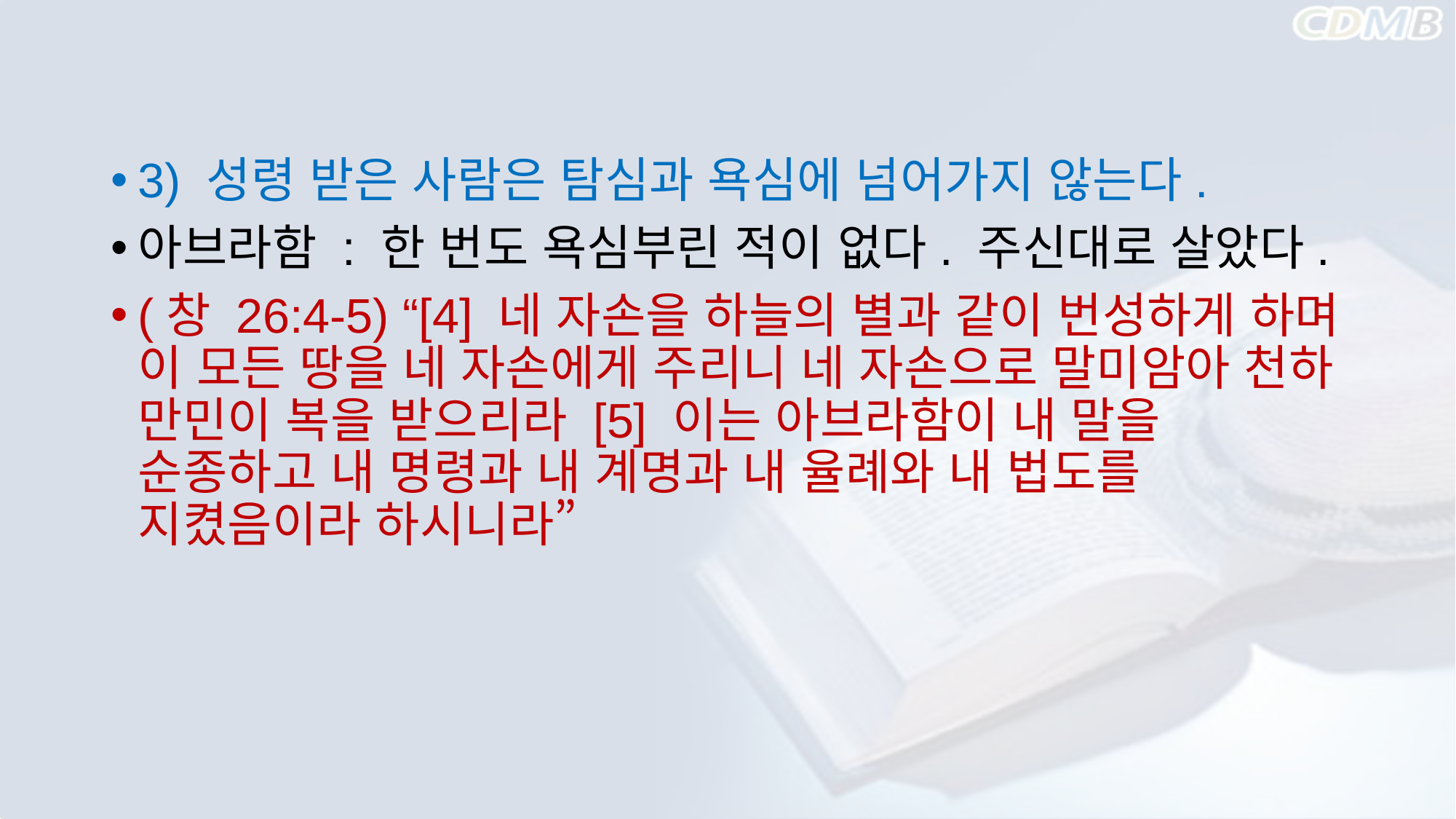

#
3) 성령 받은 사람은 탐심과 욕심에 넘어가지 않는다.
아브라함 : 한 번도 욕심부린 적이 없다. 주신대로 살았다.
(창 26:4-5) “[4] 네 자손을 하늘의 별과 같이 번성하게 하며 이 모든 땅을 네 자손에게 주리니 네 자손으로 말미암아 천하 만민이 복을 받으리라 [5] 이는 아브라함이 내 말을 순종하고 내 명령과 내 계명과 내 율례와 내 법도를 지켰음이라 하시니라”